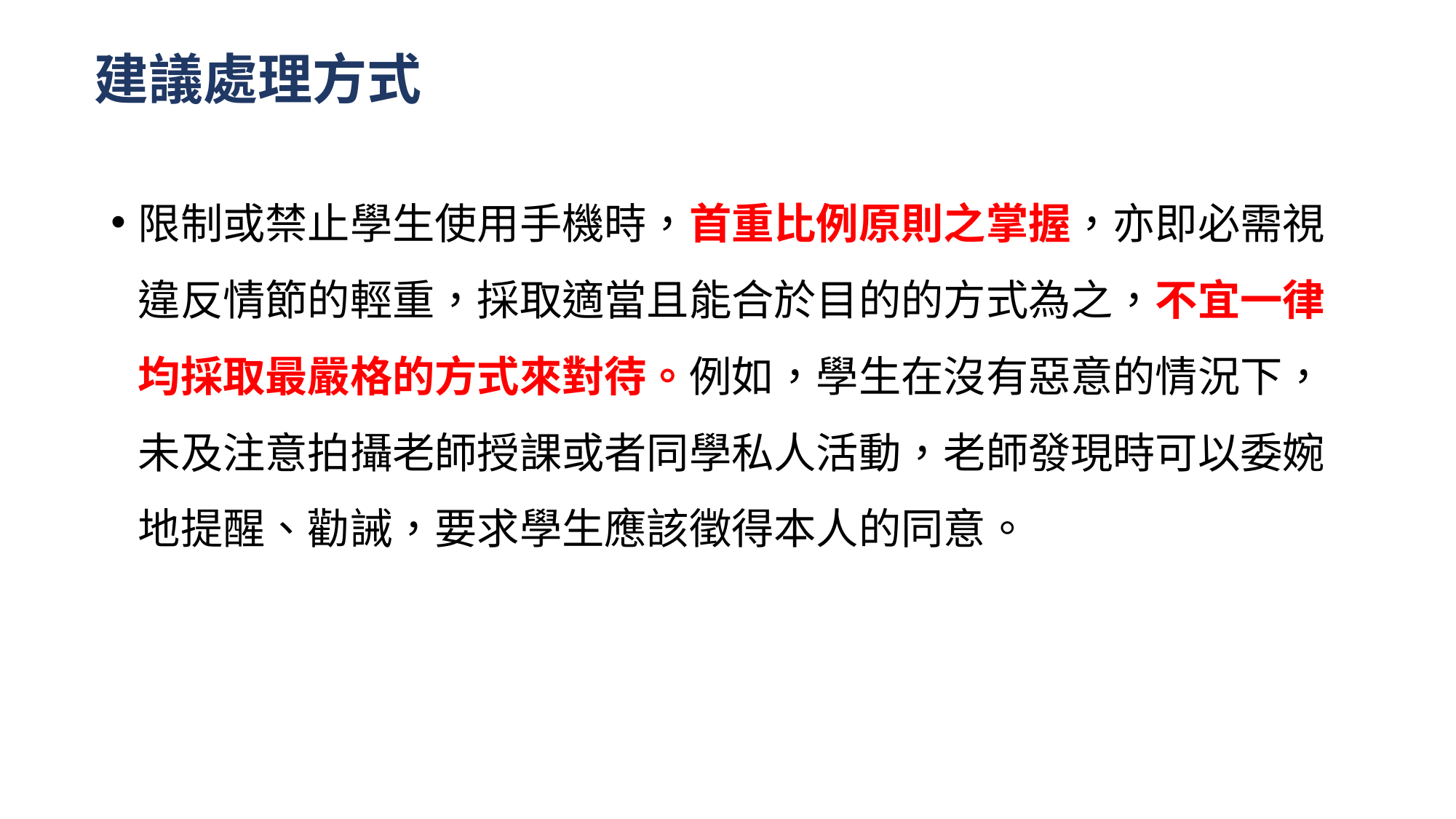

建議處理方式
限制或禁止學生使用手機時，首重比例原則之掌握，亦即必需視違反情節的輕重，採取適當且能合於目的的方式為之，不宜一律均採取最嚴格的方式來對待。例如，學生在沒有惡意的情況下，未及注意拍攝老師授課或者同學私人活動，老師發現時可以委婉地提醒、勸誡，要求學生應該徵得本人的同意。